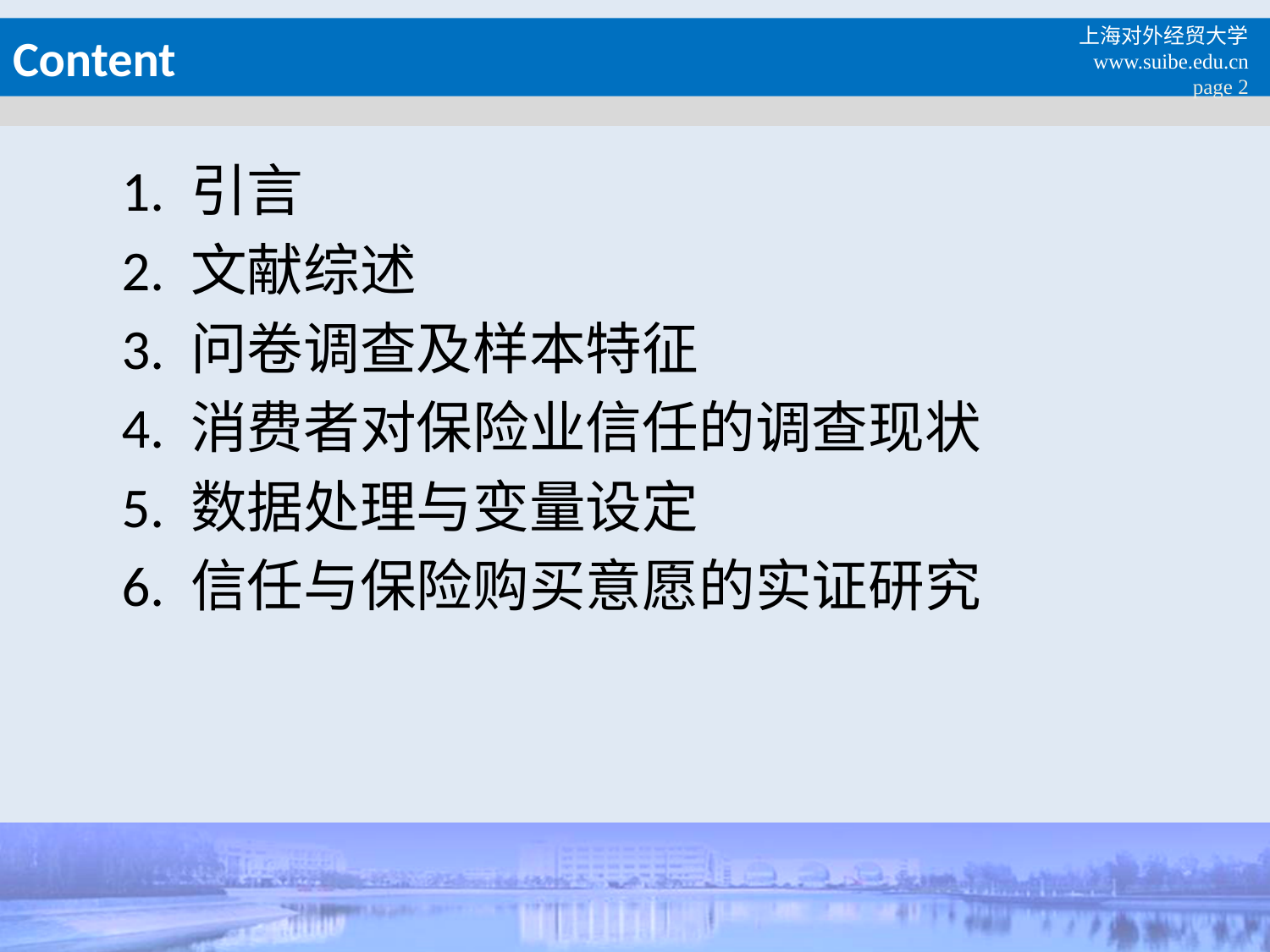

# Content
上海对外经贸大学
www.suibe.edu.cn
 page 2
1. 引言
2. 文献综述
3. 问卷调查及样本特征
4. 消费者对保险业信任的调查现状
5. 数据处理与变量设定
6. 信任与保险购买意愿的实证研究